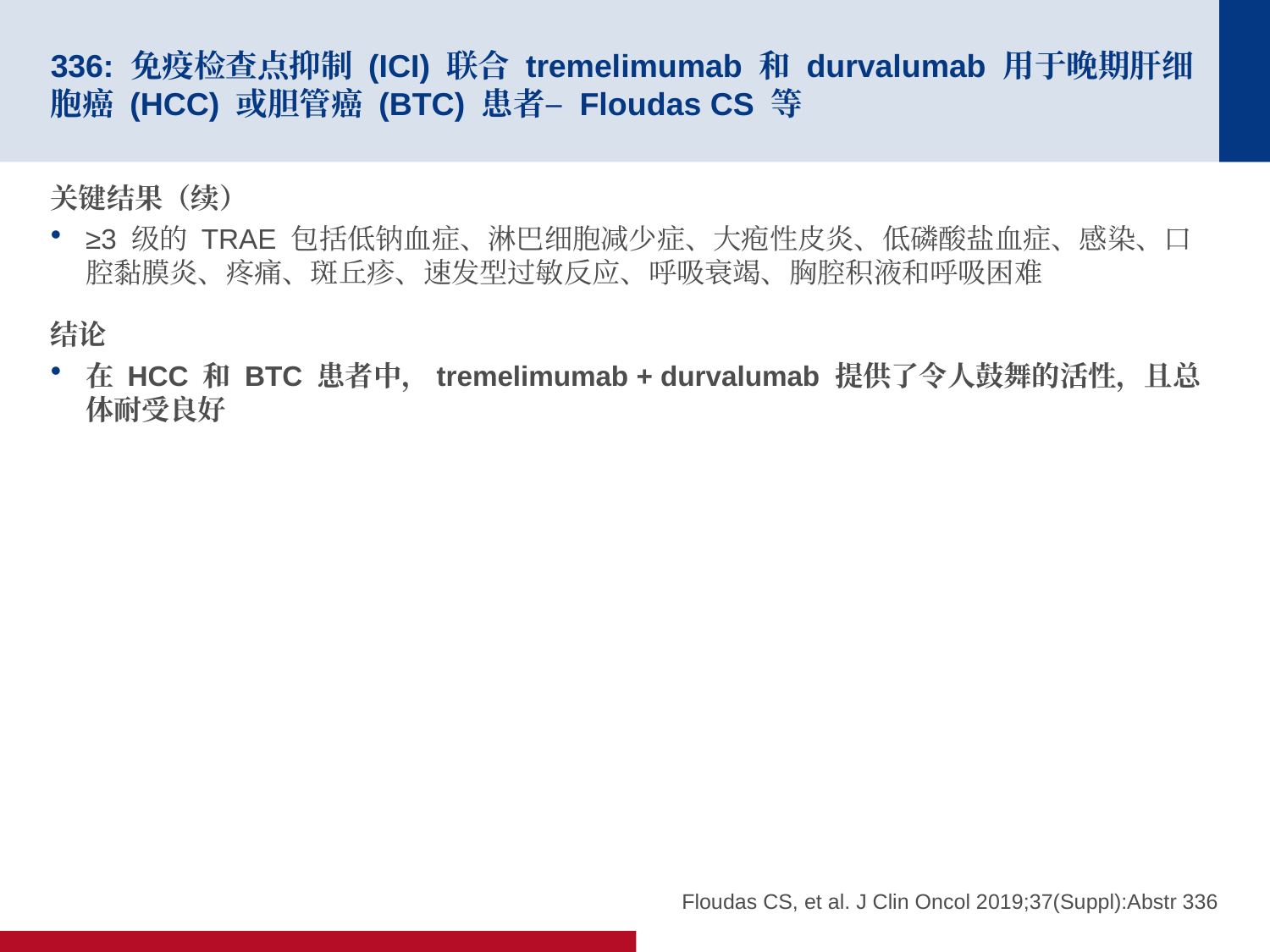

# 336: 免疫检查点抑制 (ICI) 联合 tremelimumab 和 durvalumab 用于晚期肝细胞癌 (HCC) 或胆管癌 (BTC) 患者– Floudas CS 等
关键结果（续）
≥3 级的 TRAE 包括低钠血症、淋巴细胞减少症、大疱性皮炎、低磷酸盐血症、感染、口腔黏膜炎、疼痛、斑丘疹、速发型过敏反应、呼吸衰竭、胸腔积液和呼吸困难
结论
在 HCC 和 BTC 患者中，tremelimumab + durvalumab 提供了令人鼓舞的活性，且总体耐受良好

Floudas CS, et al. J Clin Oncol 2019;37(Suppl):Abstr 336